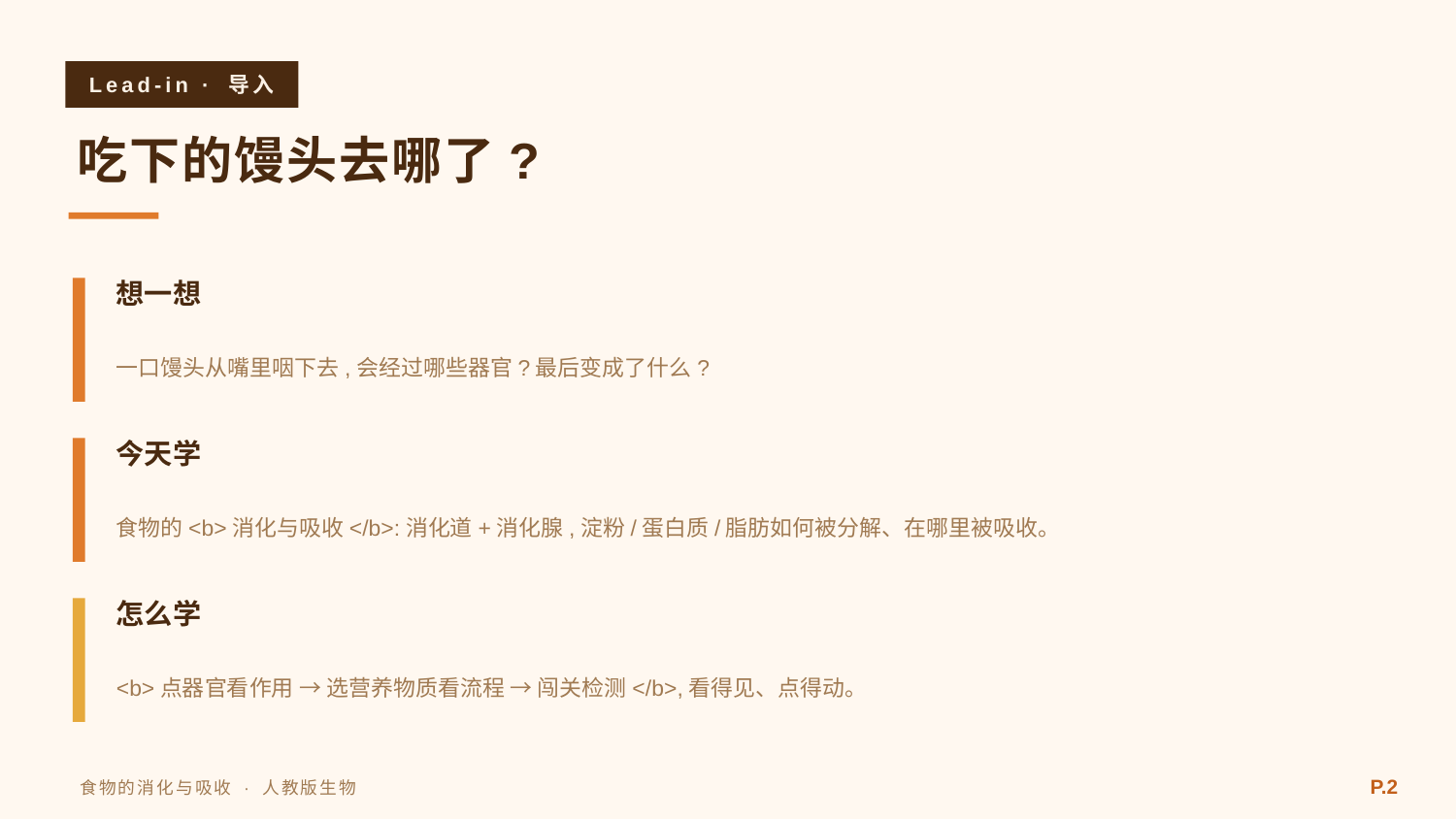

Lead-in · 导入

吃下的馒头去哪了?

想一想

一口馒头从嘴里咽下去,会经过哪些器官?最后变成了什么?
今天学

食物的<b>消化与吸收</b>:消化道+消化腺,淀粉/蛋白质/脂肪如何被分解、在哪里被吸收。
怎么学

<b>点器官看作用 → 选营养物质看流程 → 闯关检测</b>,看得见、点得动。
P.2
食物的消化与吸收 · 人教版生物